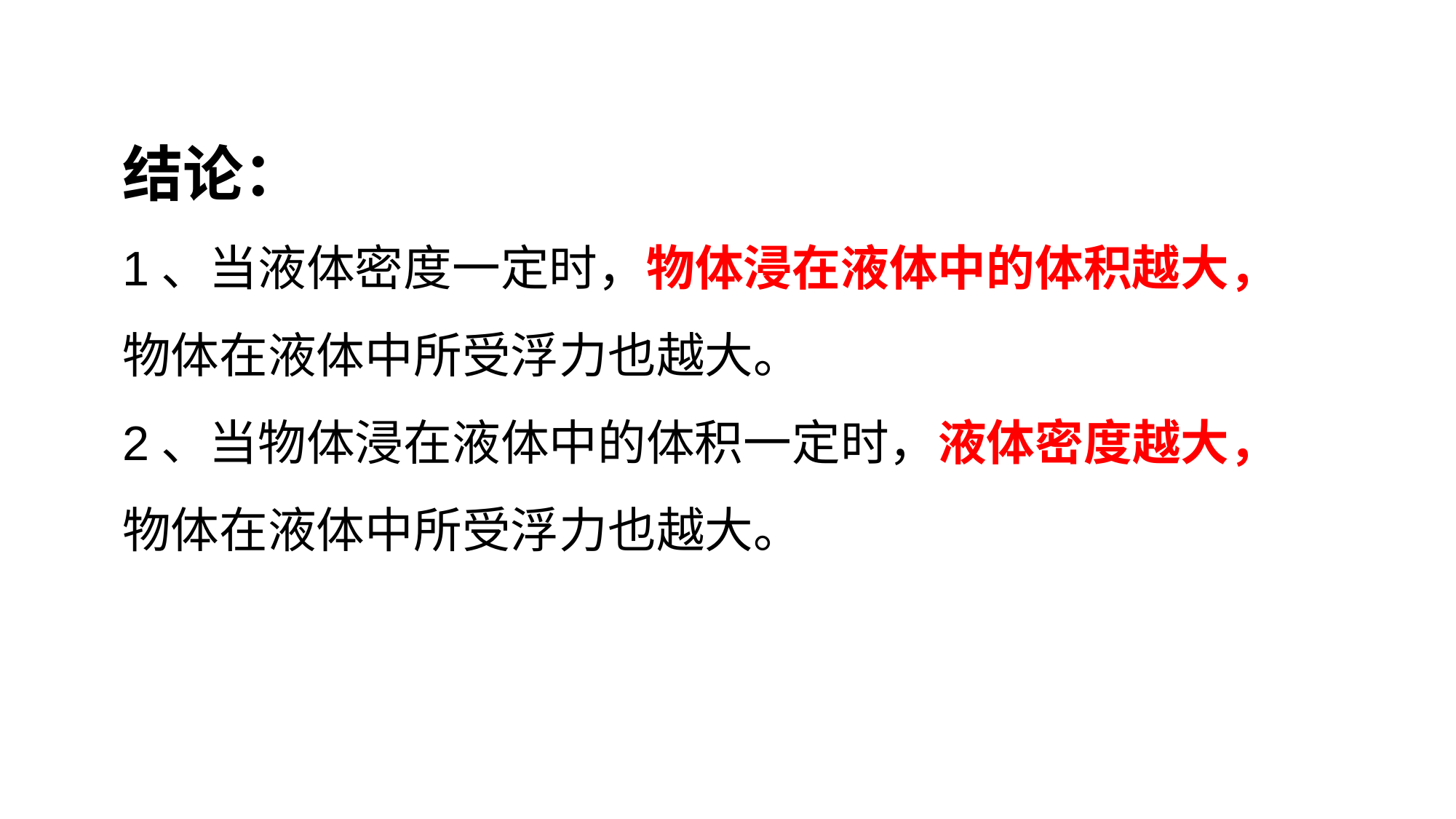

结论：
1、当液体密度一定时，物体浸在液体中的体积越大，物体在液体中所受浮力也越大。
2、当物体浸在液体中的体积一定时，液体密度越大，物体在液体中所受浮力也越大。